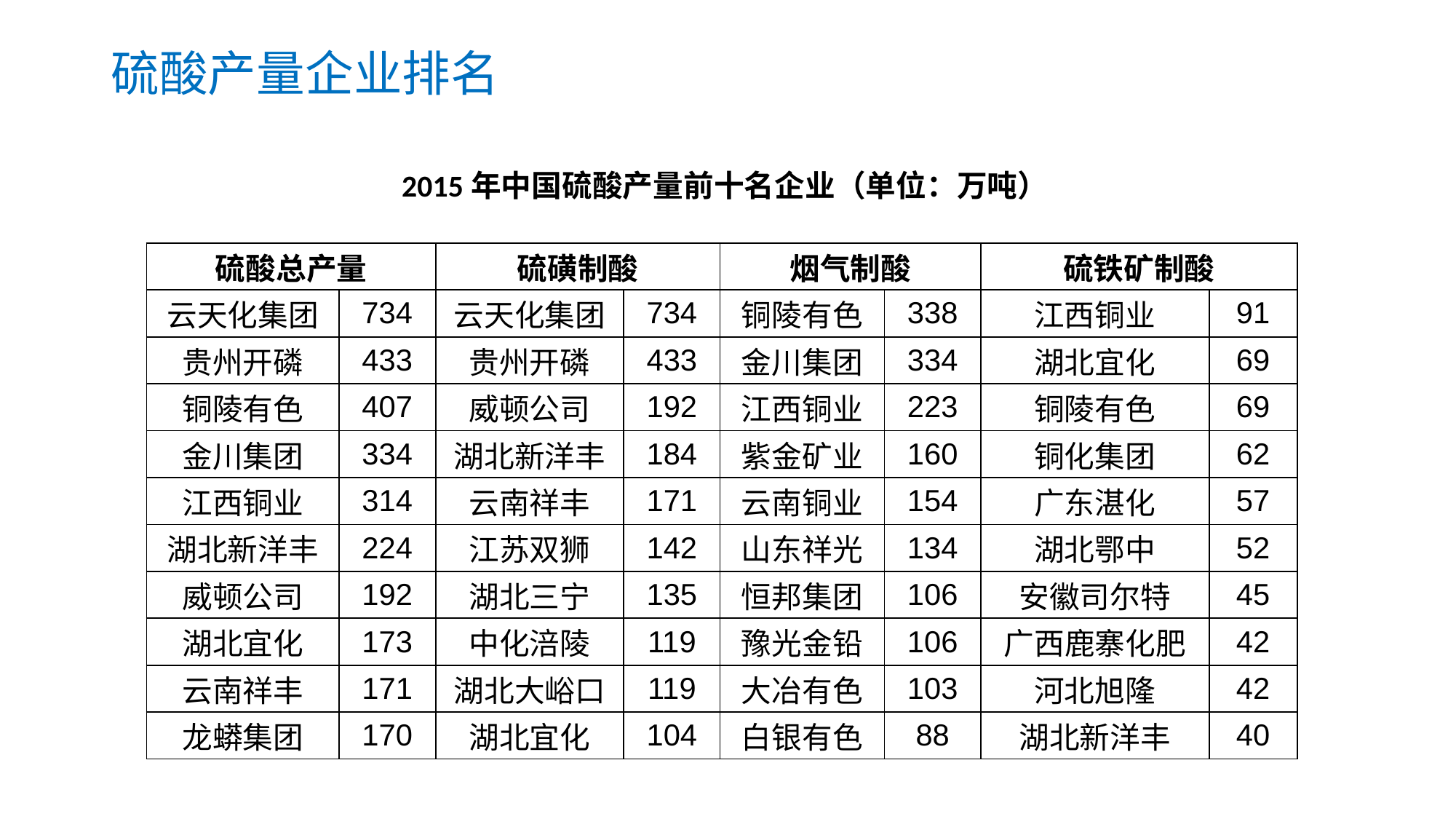

# 硫酸产量企业排名
2015年中国硫酸产量前十名企业（单位：万吨）

| 硫酸总产量 |  | 硫磺制酸 |  | 烟气制酸 |  | 硫铁矿制酸 |  |
| --- | --- | --- | --- | --- | --- | --- | --- |
| 云天化集团 | 734 | 云天化集团 | 734 | 铜陵有色 | 338 | 江西铜业 | 91 |
| 贵州开磷 | 433 | 贵州开磷 | 433 | 金川集团 | 334 | 湖北宜化 | 69 |
| 铜陵有色 | 407 | 威顿公司 | 192 | 江西铜业 | 223 | 铜陵有色 | 69 |
| 金川集团 | 334 | 湖北新洋丰 | 184 | 紫金矿业 | 160 | 铜化集团 | 62 |
| 江西铜业 | 314 | 云南祥丰 | 171 | 云南铜业 | 154 | 广东湛化 | 57 |
| 湖北新洋丰 | 224 | 江苏双狮 | 142 | 山东祥光 | 134 | 湖北鄂中 | 52 |
| 威顿公司 | 192 | 湖北三宁 | 135 | 恒邦集团 | 106 | 安徽司尔特 | 45 |
| 湖北宜化 | 173 | 中化涪陵 | 119 | 豫光金铅 | 106 | 广西鹿寨化肥 | 42 |
| 云南祥丰 | 171 | 湖北大峪口 | 119 | 大冶有色 | 103 | 河北旭隆 | 42 |
| 龙蟒集团 | 170 | 湖北宜化 | 104 | 白银有色 | 88 | 湖北新洋丰 | 40 |